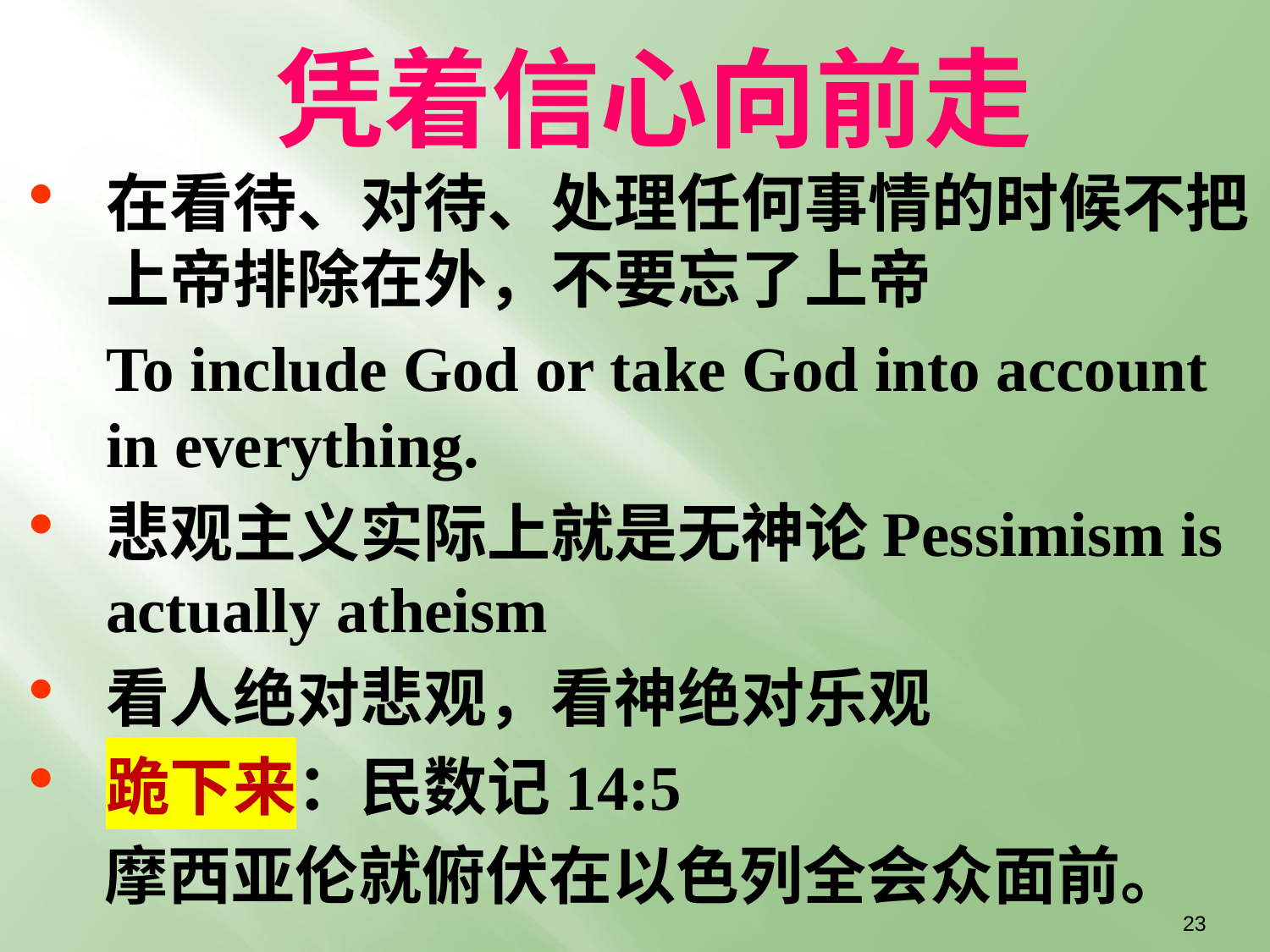

# 凭着信心向前走
在看待、对待、处理任何事情的时候不把上帝排除在外，不要忘了上帝
	To include God or take God into account in everything.
悲观主义实际上就是无神论Pessimism is actually atheism
看人绝对悲观，看神绝对乐观
跪下来：民数记14:5
    摩西亚伦就俯伏在以色列全会众面前。
23